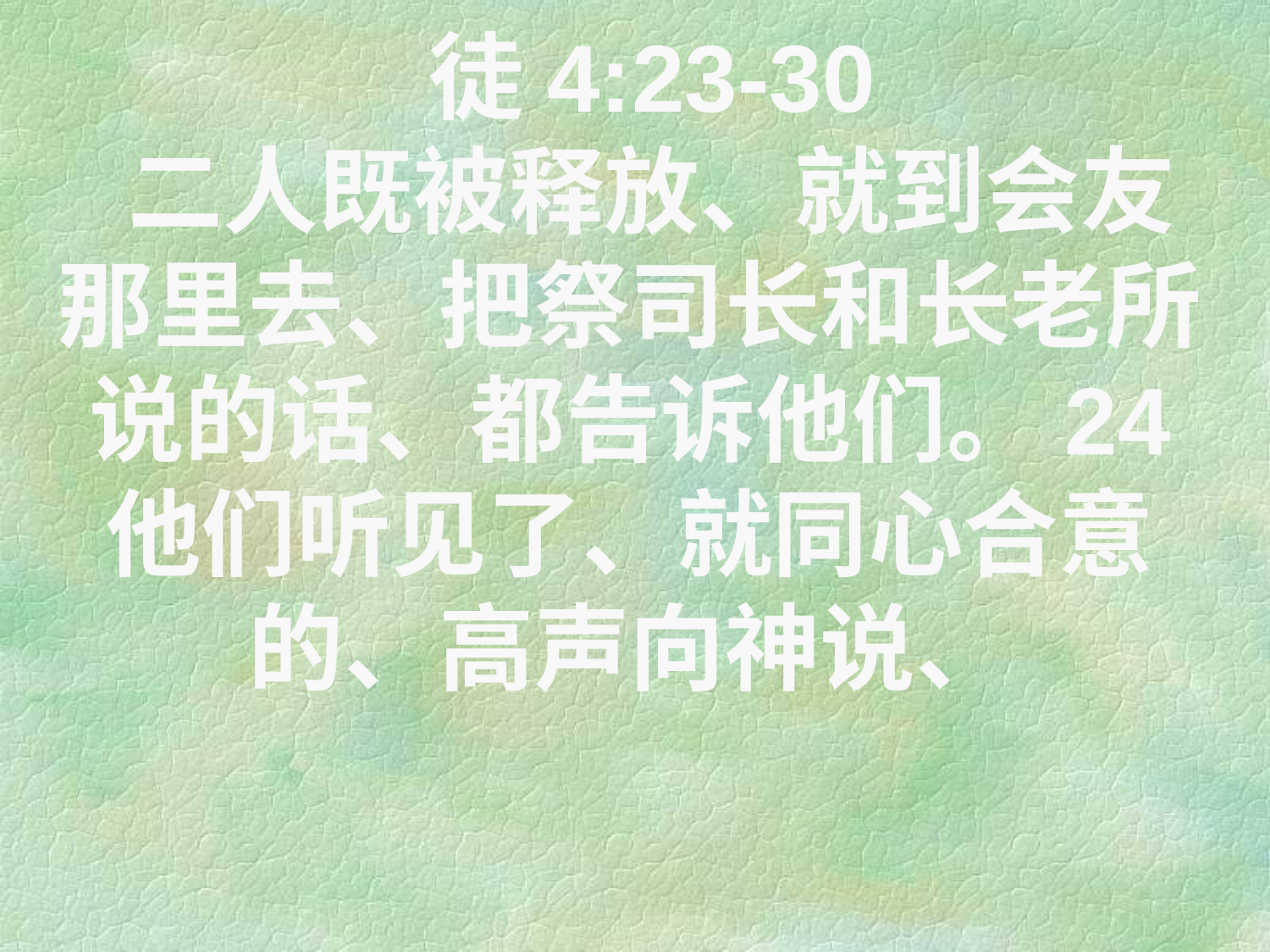

徒4:23-30
 二人既被释放、就到会友那里去、把祭司长和长老所说的话、都告诉他们。24 他们听见了、就同心合意的、高声向神说、